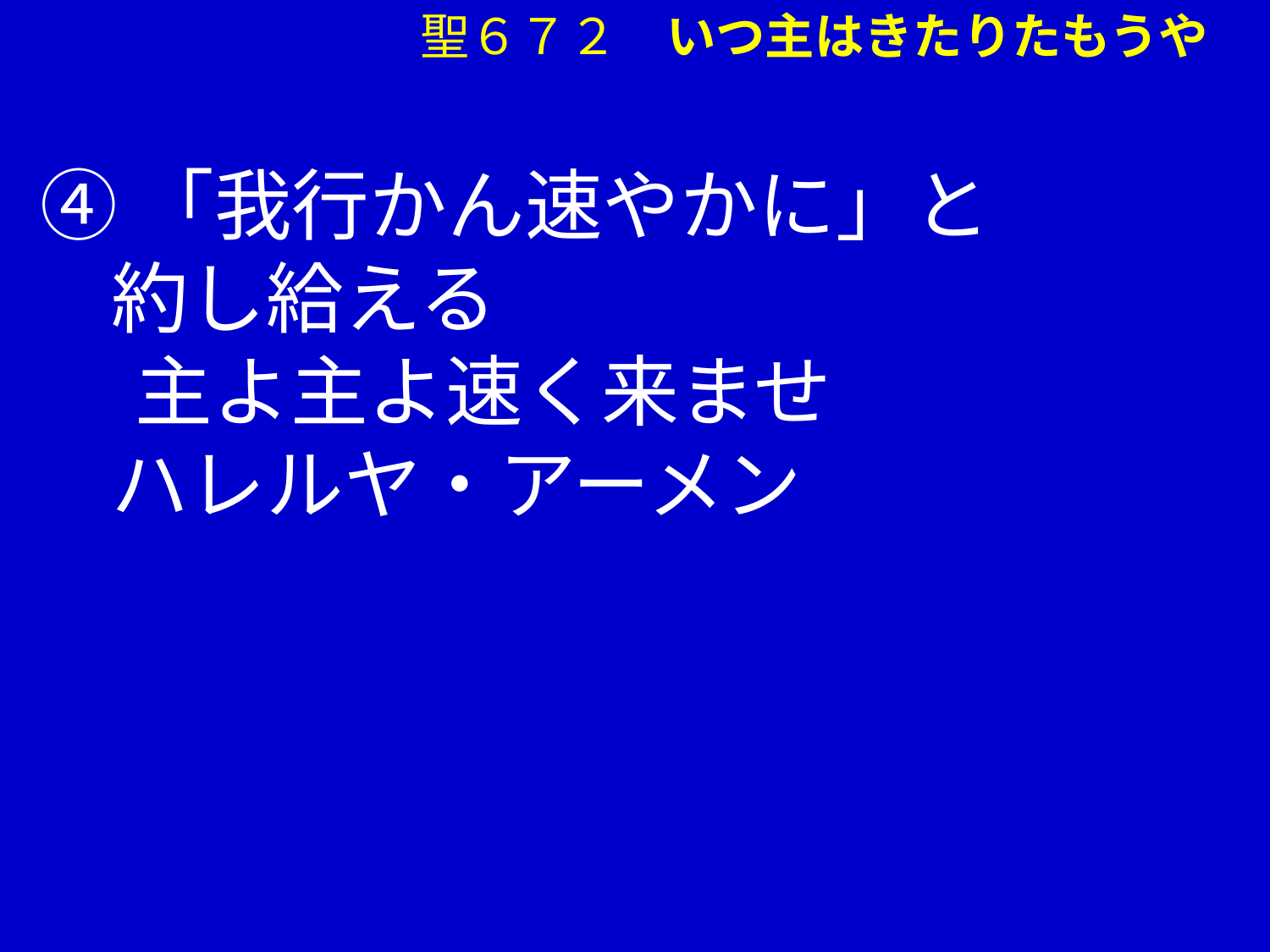

聖６７２　いつ主はきたりたもうや
④「我行かん速やかに」と
   約し給える
　 主よ主よ速く来ませ
   ハレルヤ・アーメン